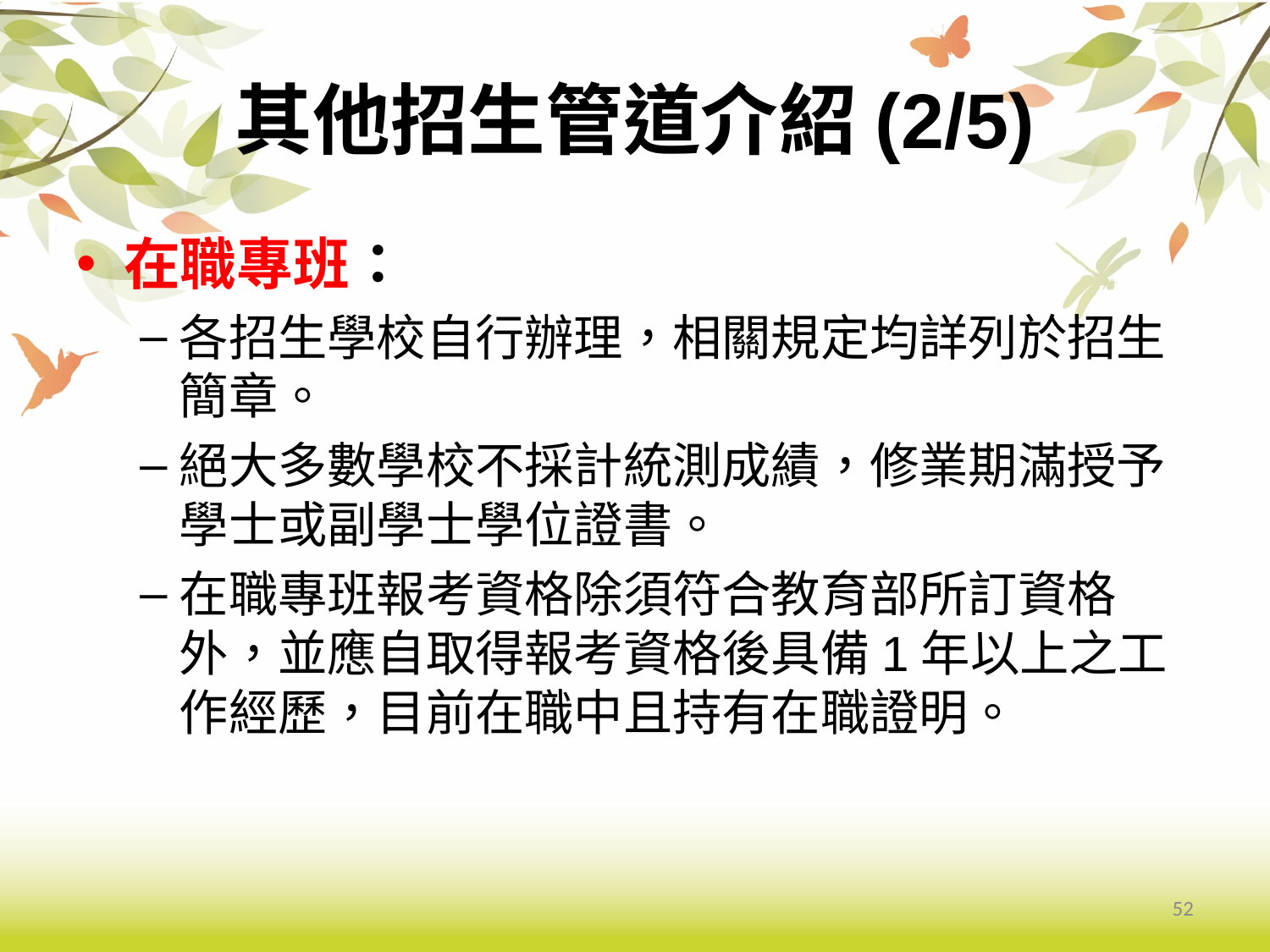

# 其他招生管道介紹(2/5)
在職專班：
各招生學校自行辦理，相關規定均詳列於招生簡章。
絕大多數學校不採計統測成績，修業期滿授予學士或副學士學位證書。
在職專班報考資格除須符合教育部所訂資格外，並應自取得報考資格後具備1年以上之工作經歷，目前在職中且持有在職證明。
52